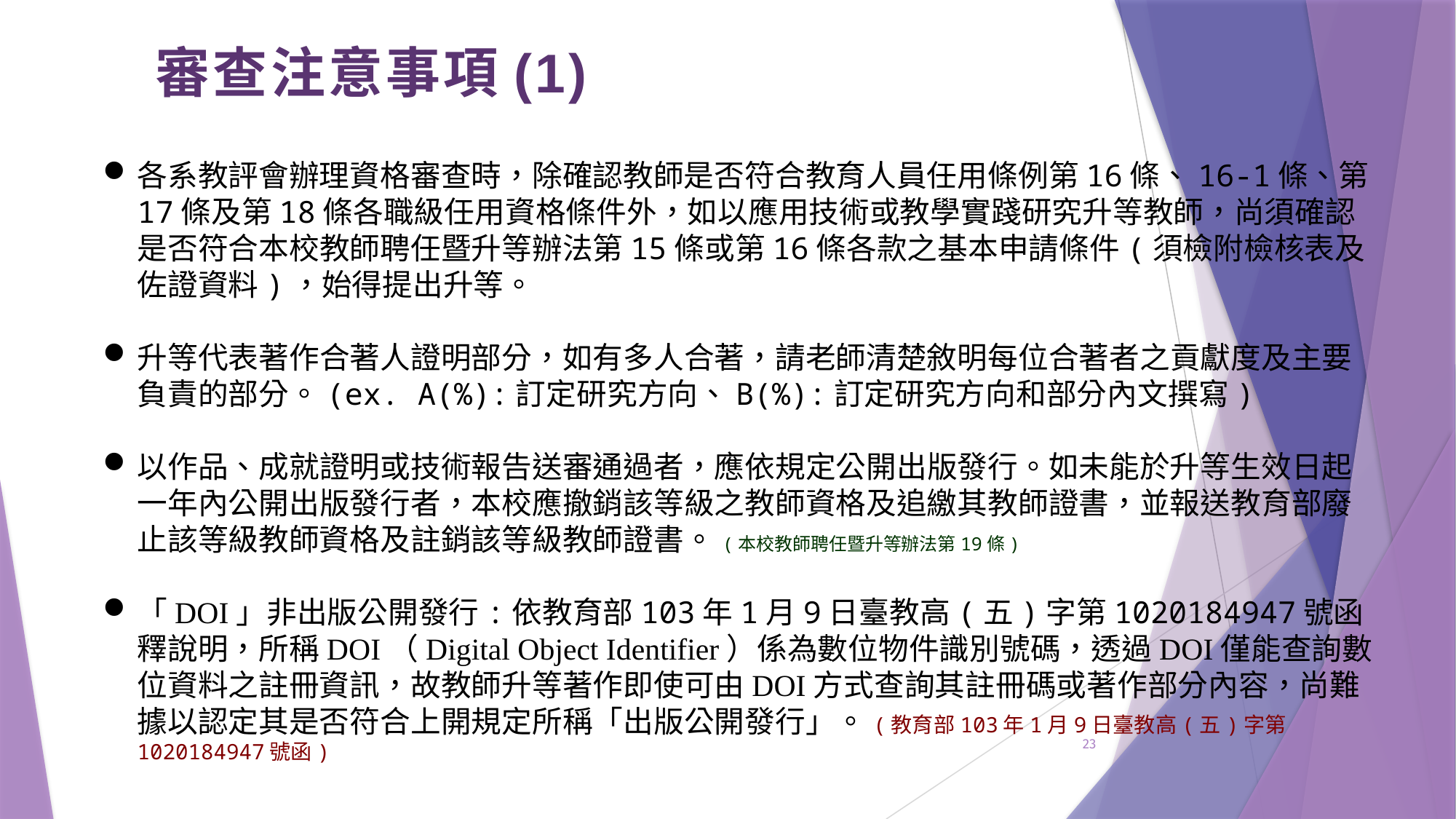

審查注意事項(1)
各系教評會辦理資格審查時，除確認教師是否符合教育人員任用條例第16條、16-1條、第17條及第18條各職級任用資格條件外，如以應用技術或教學實踐研究升等教師，尚須確認是否符合本校教師聘任暨升等辦法第15條或第16條各款之基本申請條件(須檢附檢核表及佐證資料)，始得提出升等。

升等代表著作合著人證明部分，如有多人合著，請老師清楚敘明每位合著者之貢獻度及主要負責的部分。(ex. A(%):訂定研究方向、B(%):訂定研究方向和部分內文撰寫)

以作品、成就證明或技術報告送審通過者，應依規定公開出版發行。如未能於升等生效日起一年內公開出版發行者，本校應撤銷該等級之教師資格及追繳其教師證書，並報送教育部廢止該等級教師資格及註銷該等級教師證書。 (本校教師聘任暨升等辦法第19條)

「DOI」非出版公開發行:依教育部103年1月9日臺教高(五)字第1020184947號函釋說明，所稱DOI（Digital Object Identifier）係為數位物件識別號碼，透過DOI僅能查詢數位資料之註冊資訊，故教師升等著作即使可由DOI方式查詢其註冊碼或著作部分內容，尚難據以認定其是否符合上開規定所稱「出版公開發行」。(教育部103年1月9日臺教高(五)字第1020184947號函)
23